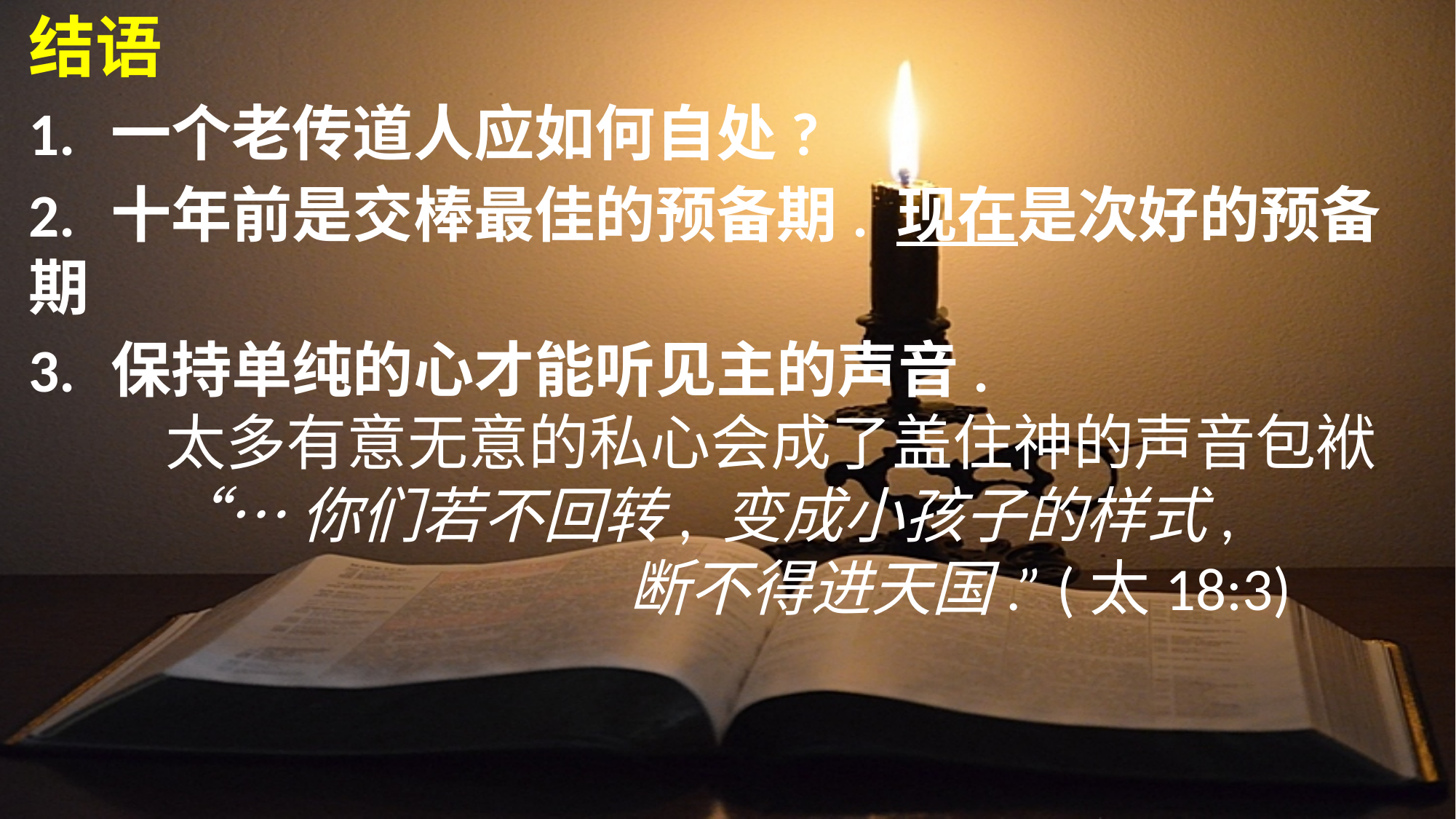

结语
1.	一个老传道人应如何自处?
2.	十年前是交棒最佳的预备期. 现在是次好的预备期
3.	保持单纯的心才能听见主的声音.
		太多有意无意的私心会成了盖住神的声音包袱
		“…你们若不回转, 变成小孩子的样式,
					断不得进天国.” (太18:3)